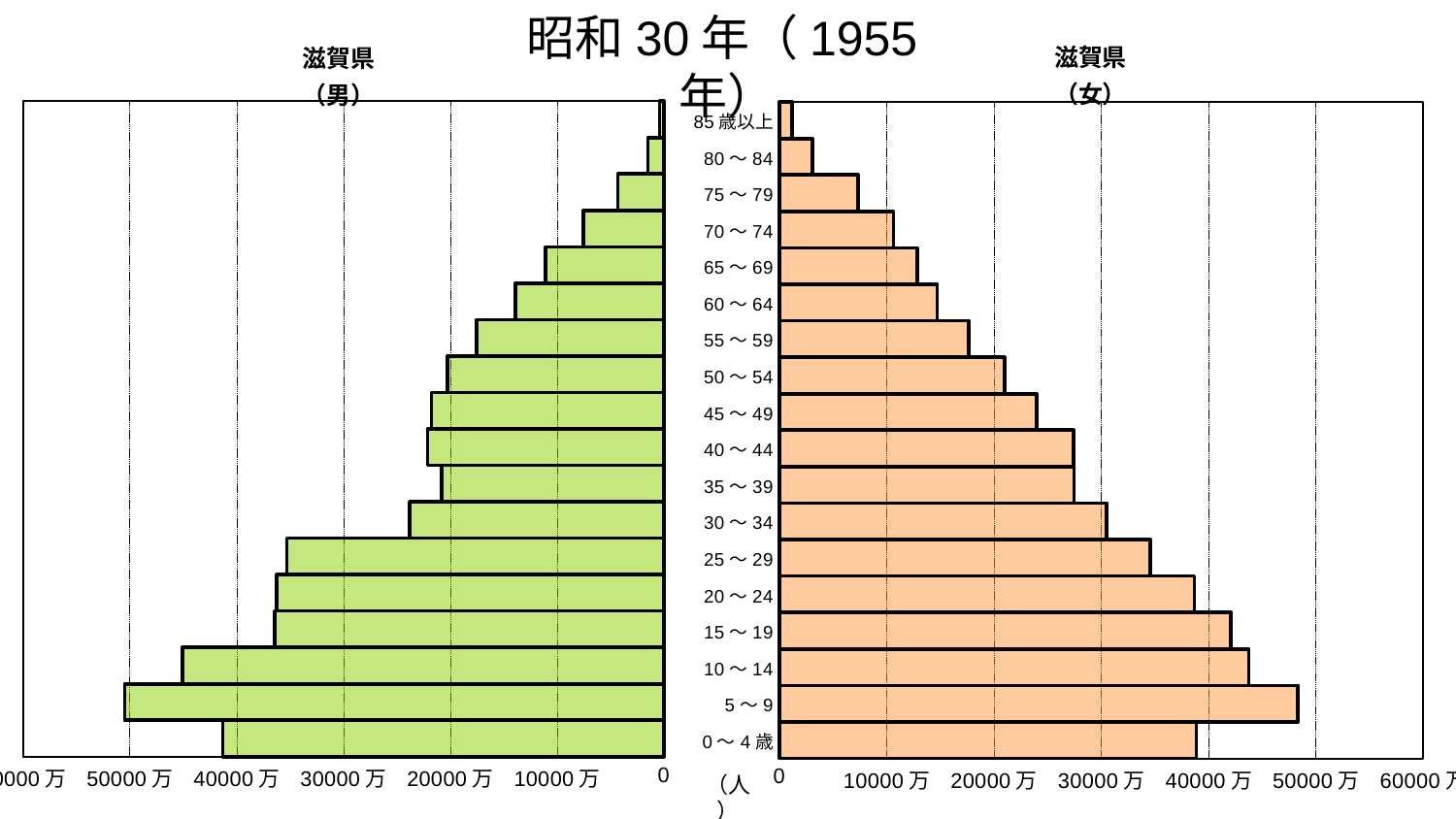

昭和30年（1955年）

### Chart: 滋賀県
（女）

| Category | 滋賀県 |
|---|---|
| 0～4歳 | 38858.0 |
| 5～9 | 48333.0 |
| 10～14 | 43721.0 |
| 15～19 | 42083.0 |
| 20～24 | 38659.0 |
| 25～29 | 34549.0 |
| 30～34 | 30512.0 |
| 35～39 | 27444.0 |
| 40～44 | 27388.0 |
| 45～49 | 23977.0 |
| 50～54 | 20968.0 |
| 55～59 | 17666.0 |
| 60～64 | 14710.0 |
| 65～69 | 12832.0 |
| 70～74 | 10637.0 |
| 75～79 | 7325.0 |
| 80～84 | 3065.0 |
| 85歳以上 | 1193.0 |

### Chart: 滋賀県
（男）

| Category | 滋賀県 |
|---|---|
| 0～4歳 | 41294.0 |
| 5～9 | 50496.0 |
| 10～14 | 45093.0 |
| 15～19 | 36411.0 |
| 20～24 | 36227.0 |
| 25～29 | 35304.0 |
| 30～34 | 23810.0 |
| 35～39 | 20816.0 |
| 40～44 | 22121.0 |
| 45～49 | 21767.0 |
| 50～54 | 20249.0 |
| 55～59 | 17544.0 |
| 60～64 | 13898.0 |
| 65～69 | 11053.0 |
| 70～74 | 7532.0 |
| 75～79 | 4307.0 |
| 80～84 | 1496.0 |
| 85歳以上 | 394.0 |
（人）